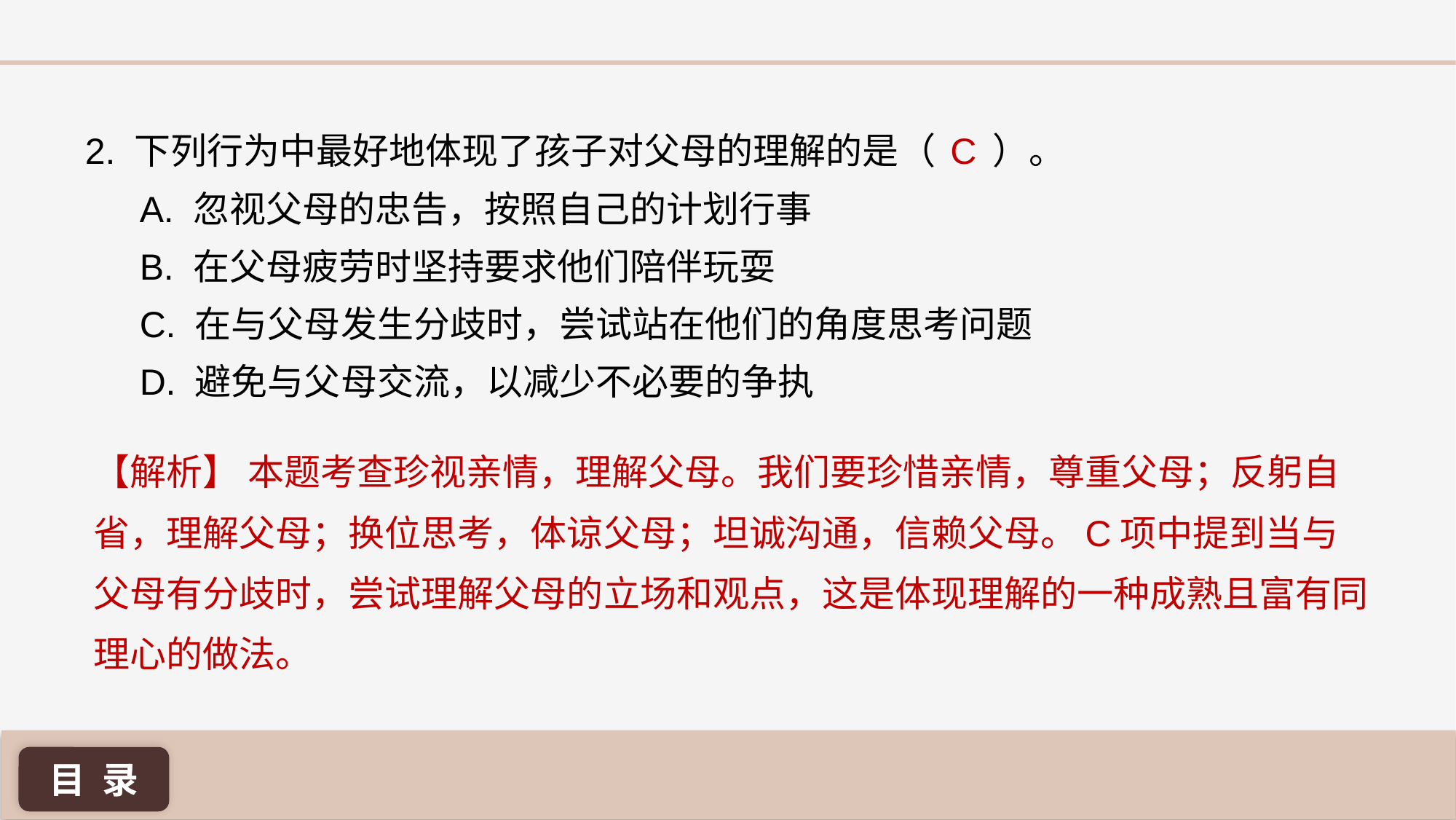

C
2. 下列行为中最好地体现了孩子对父母的理解的是（       ）。
A. 忽视父母的忠告，按照自己的计划行事
B. 在父母疲劳时坚持要求他们陪伴玩耍
C. 在与父母发生分歧时，尝试站在他们的角度思考问题
D. 避免与父母交流，以减少不必要的争执
【解析】 本题考查珍视亲情，理解父母。我们要珍惜亲情，尊重父母；反躬自省，理解父母；换位思考，体谅父母；坦诚沟通，信赖父母。C项中提到当与父母有分歧时，尝试理解父母的立场和观点，这是体现理解的一种成熟且富有同理心的做法。